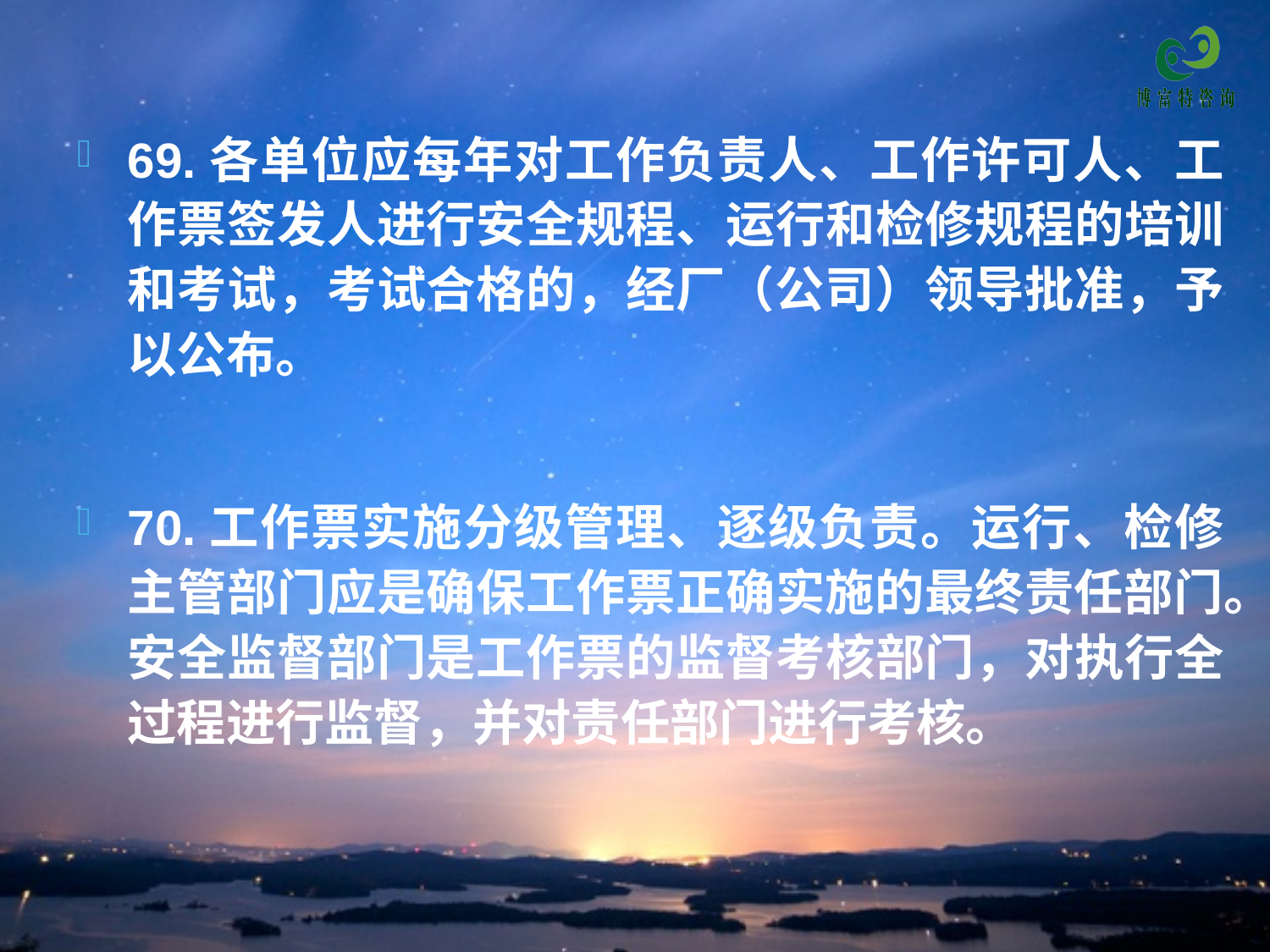

69.各单位应每年对工作负责人、工作许可人、工作票签发人进行安全规程、运行和检修规程的培训和考试，考试合格的，经厂（公司）领导批准，予以公布。

70.工作票实施分级管理、逐级负责。运行、检修主管部门应是确保工作票正确实施的最终责任部门。安全监督部门是工作票的监督考核部门，对执行全过程进行监督，并对责任部门进行考核。